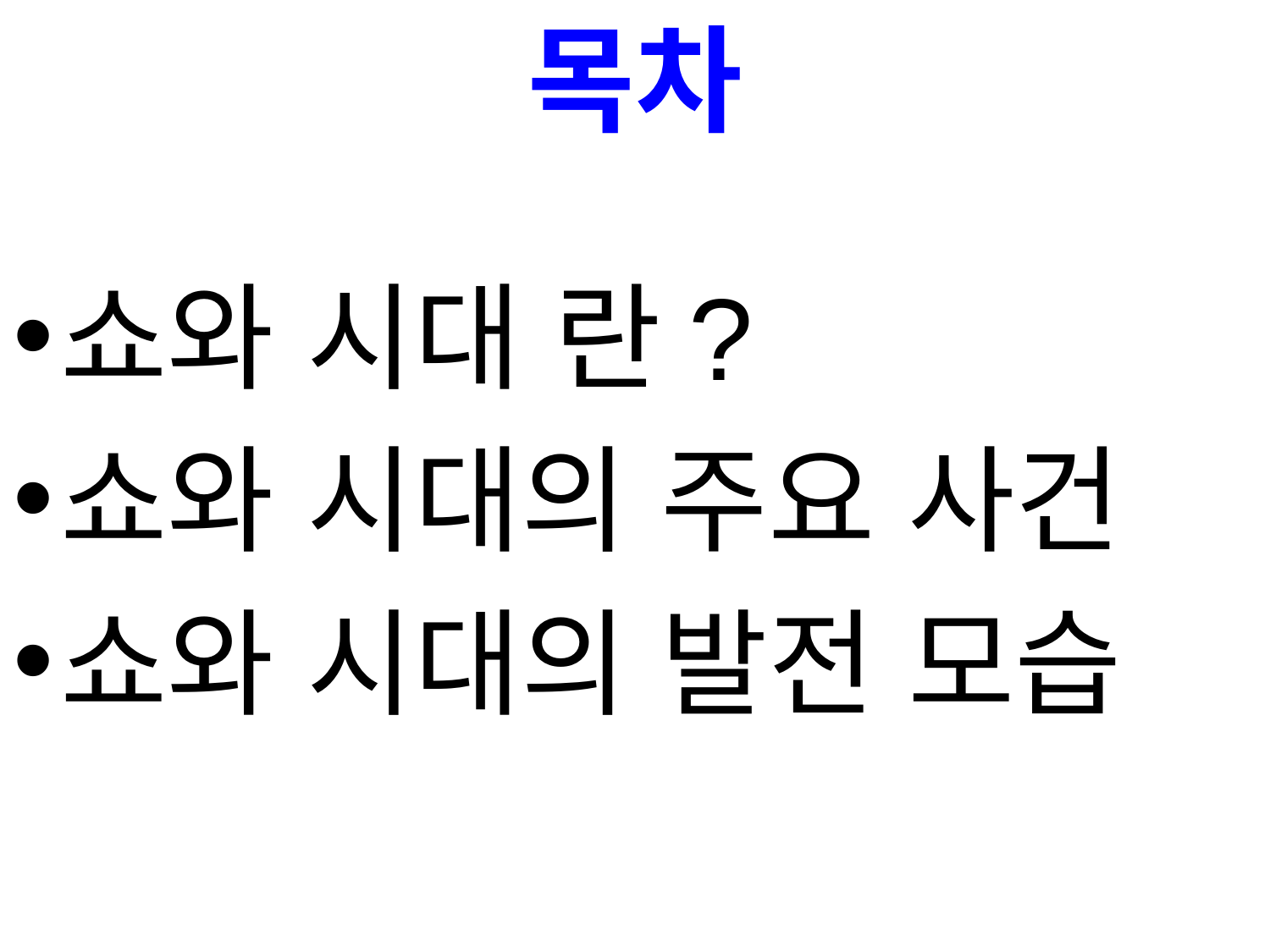

# 목차
쇼와 시대 란?
쇼와 시대의 주요 사건
쇼와 시대의 발전 모습